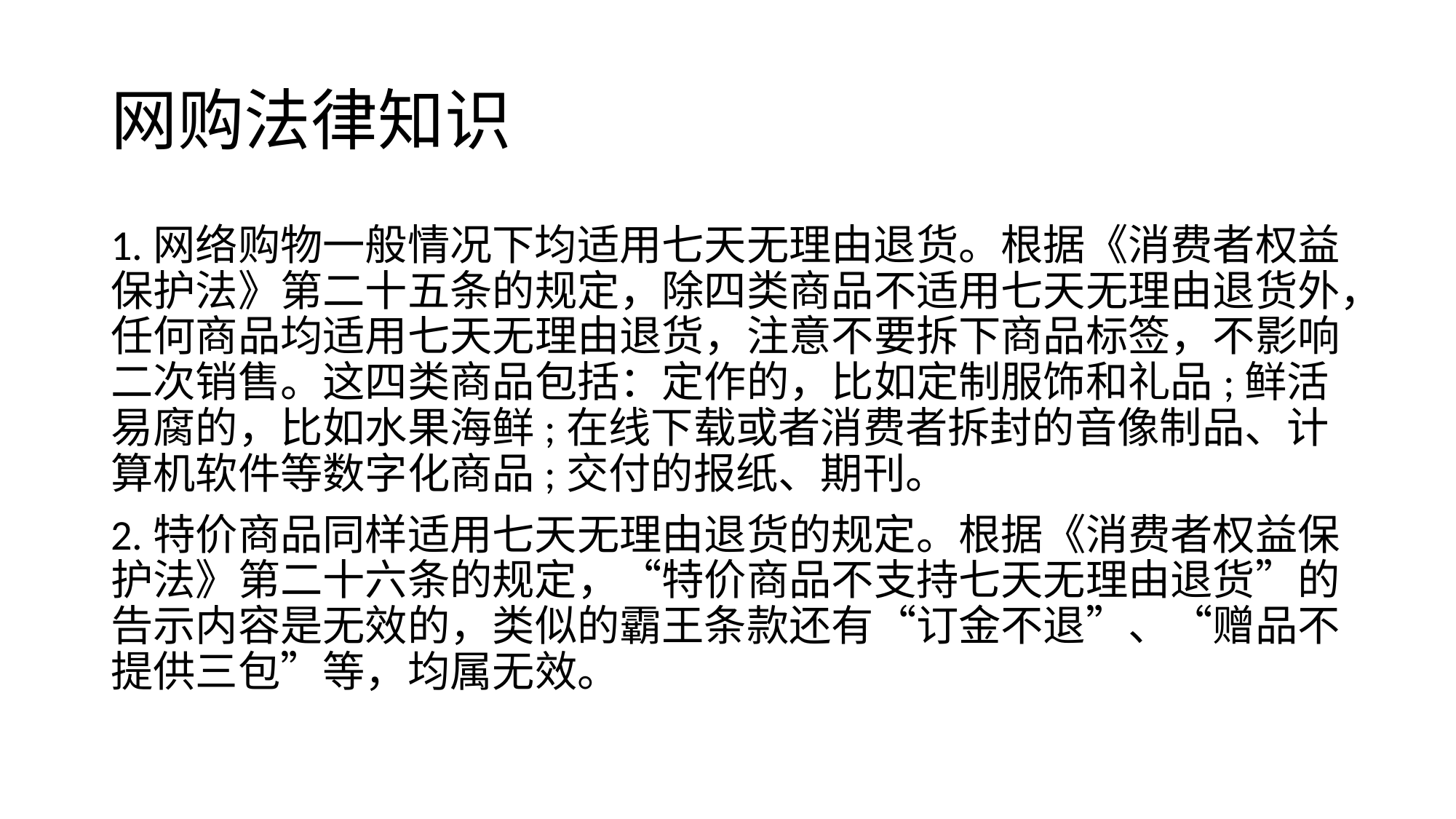

# 网购法律知识
1.网络购物一般情况下均适用七天无理由退货。根据《消费者权益保护法》第二十五条的规定，除四类商品不适用七天无理由退货外，任何商品均适用七天无理由退货，注意不要拆下商品标签，不影响二次销售。这四类商品包括：定作的，比如定制服饰和礼品;鲜活易腐的，比如水果海鲜;在线下载或者消费者拆封的音像制品、计算机软件等数字化商品;交付的报纸、期刊。
2.特价商品同样适用七天无理由退货的规定。根据《消费者权益保护法》第二十六条的规定，“特价商品不支持七天无理由退货”的告示内容是无效的，类似的霸王条款还有“订金不退”、“赠品不提供三包”等，均属无效。